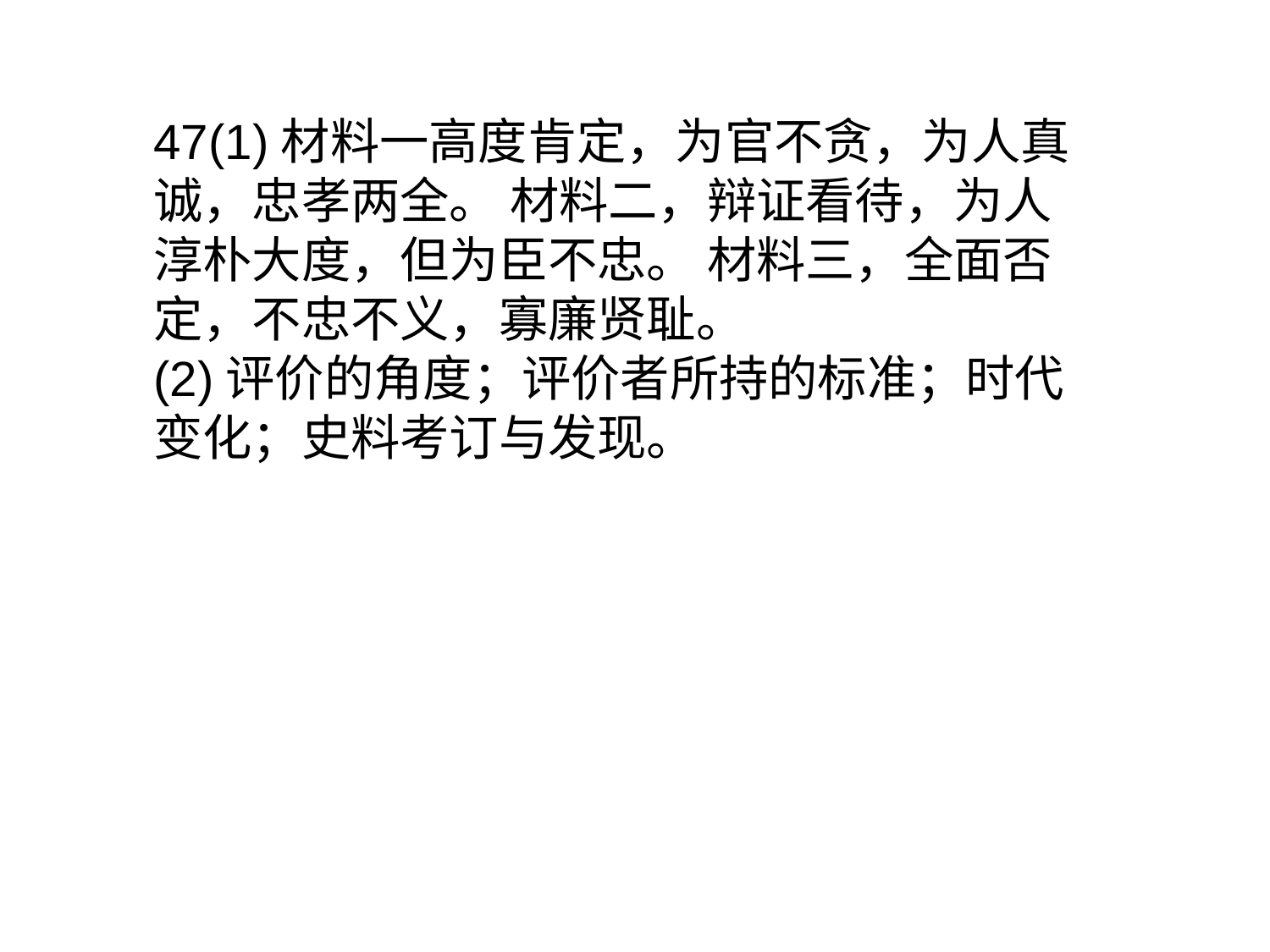

47(1)材料一高度肯定，为官不贪，为人真诚，忠孝两全。 材料二，辩证看待，为人淳朴大度，但为臣不忠。 材料三，全面否定，不忠不义，寡廉贤耻。
(2)评价的角度；评价者所持的标准；时代变化；史料考订与发现。